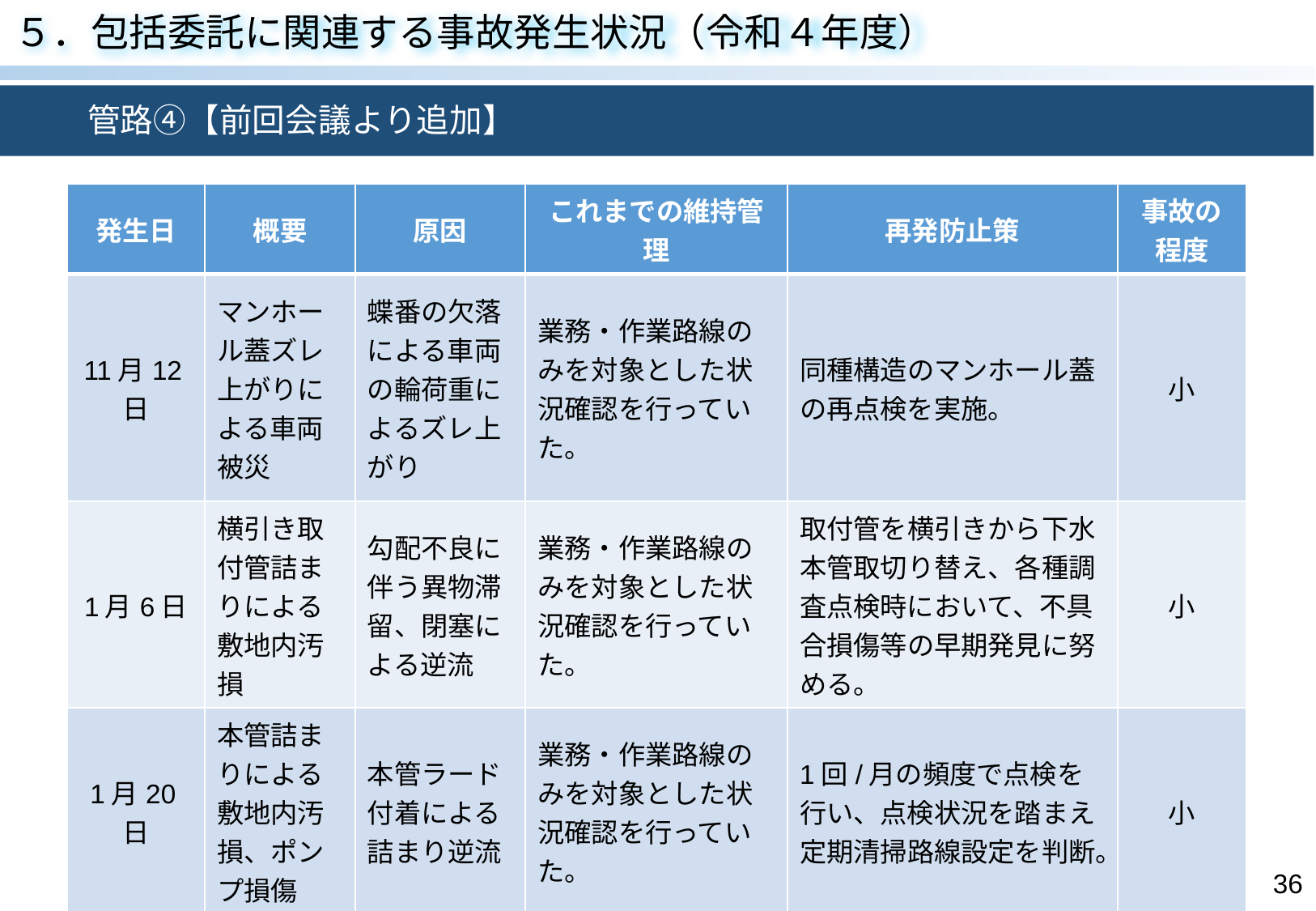

５．包括委託に関連する事故発生状況（令和４年度）
　　管路④【前回会議より追加】
| 発生日 | 概要 | 原因 | これまでの維持管理 | 再発防止策 | 事故の程度 |
| --- | --- | --- | --- | --- | --- |
| 11月12日 | マンホール蓋ズレ上がりによる車両被災 | 蝶番の⽋落による⾞両の輪荷重によるズレ上がり | 業務・作業路線のみを対象とした状況確認を行っていた。 | 同種構造のマンホール蓋の再点検を実施。 | 小 |
| 1月6日 | 横引き取付管詰まりによる敷地内汚損 | 勾配不良に伴う異物滞留、閉塞による逆流 | 業務・作業路線のみを対象とした状況確認を行っていた。 | 取付管を横引きから下水本管取切り替え、各種調査点検時において、不具合損傷等の早期発⾒に努める。 | 小 |
| 1月20日 | 本管詰まりによる敷地内汚損、ポンプ損傷 | 本管ラード付着による詰まり逆流 | 業務・作業路線のみを対象とした状況確認を行っていた。 | 1回/⽉の頻度で点検を⾏い、点検状況を踏まえ定期清掃路線設定を判断。 | 小 |
36